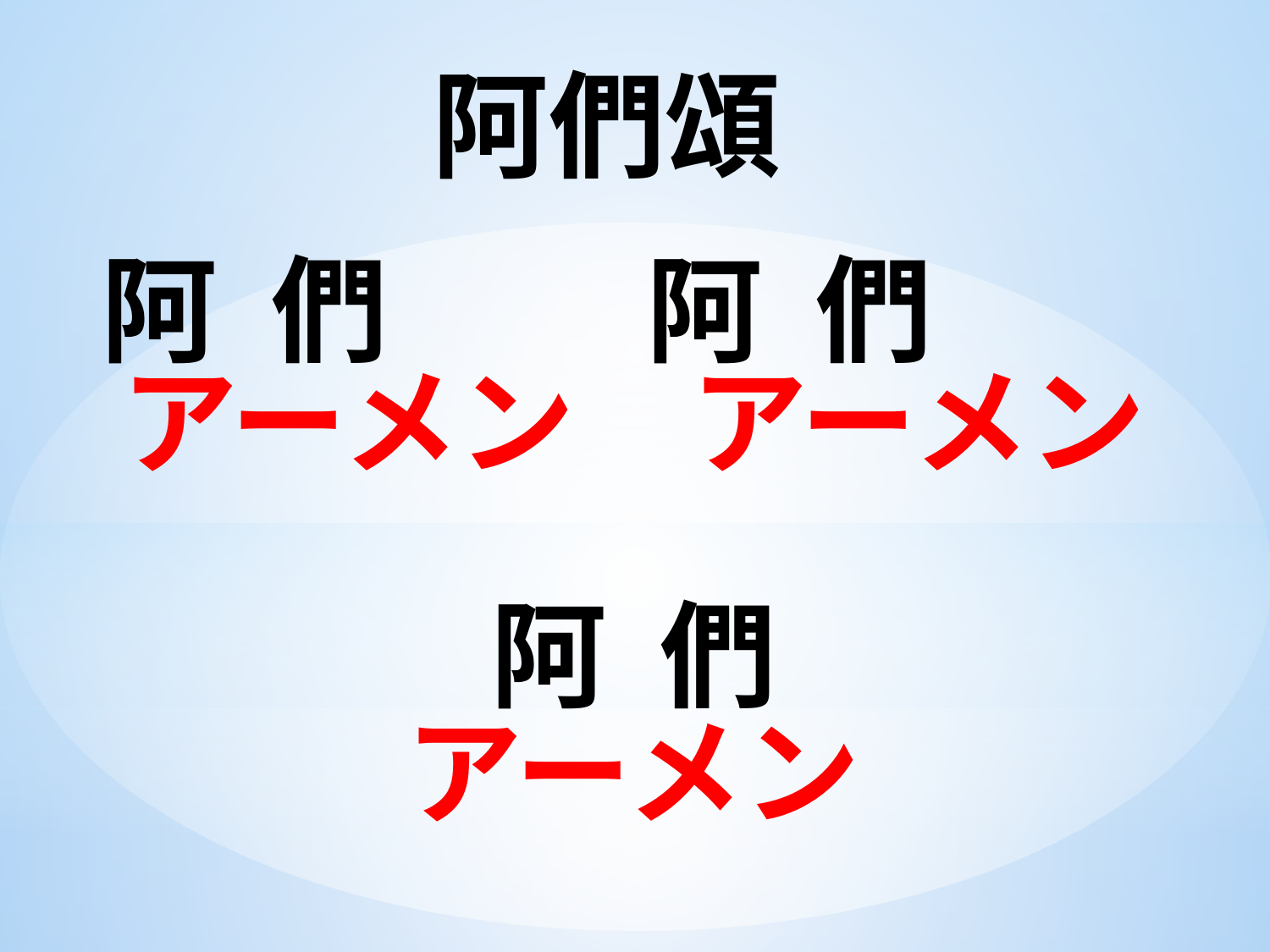

# 阿們頌
阿  們　 　阿  們　　アーメン　アーメン

阿  們
アーメン